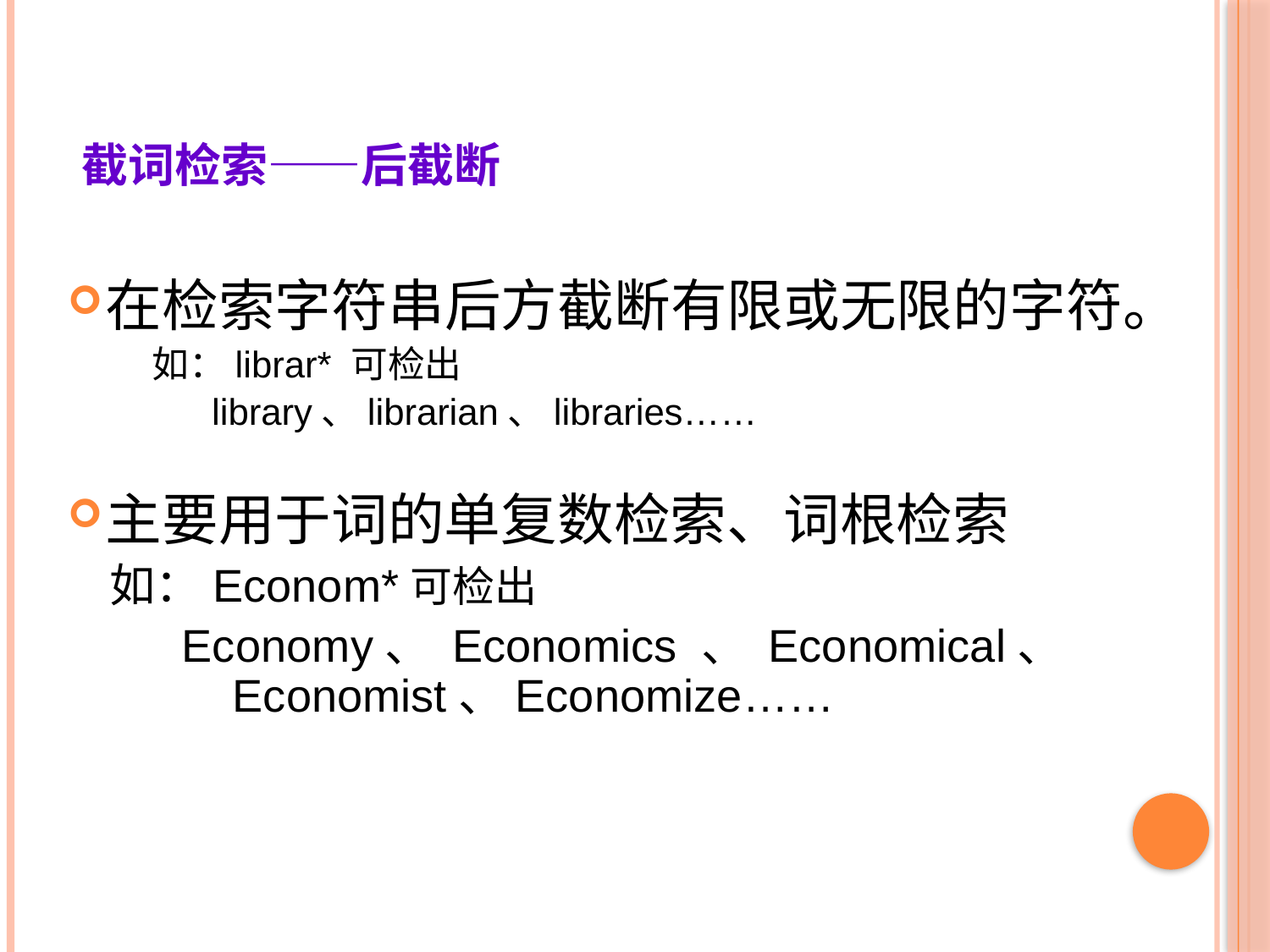

# 截词检索——后截断

在检索字符串后方截断有限或无限的字符。
   如：librar* 可检出
         library、librarian、libraries……

主要用于词的单复数检索、词根检索
   如：Econom*可检出
         Economy、 Economics 、 Economical、    	 	Economist、Economize……